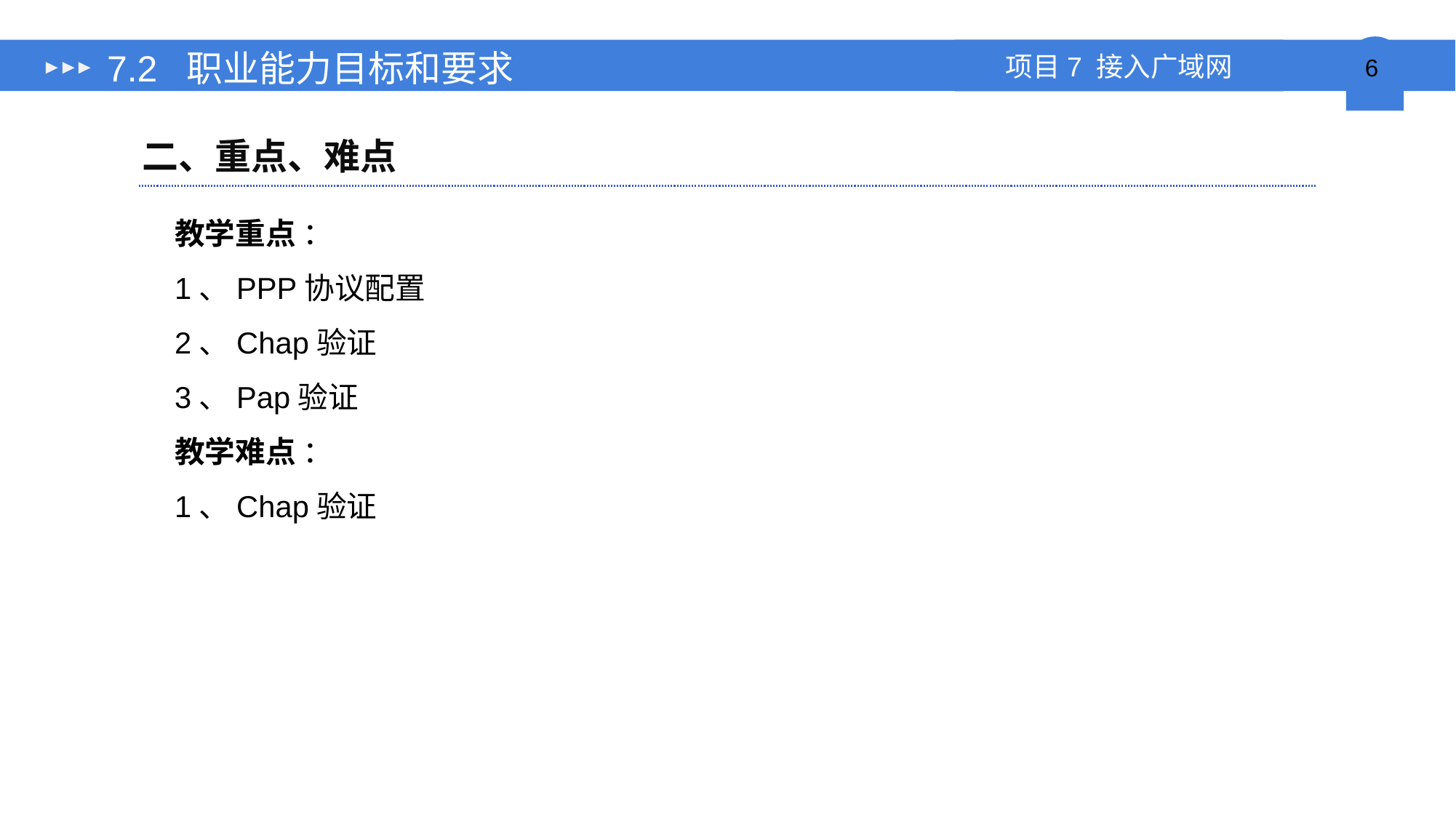

# 7.2  职业能力目标和要求
二、重点、难点

教学重点 ：
1、PPP协议配置
2、Chap验证
3、Pap验证
教学难点 ：
1、Chap验证